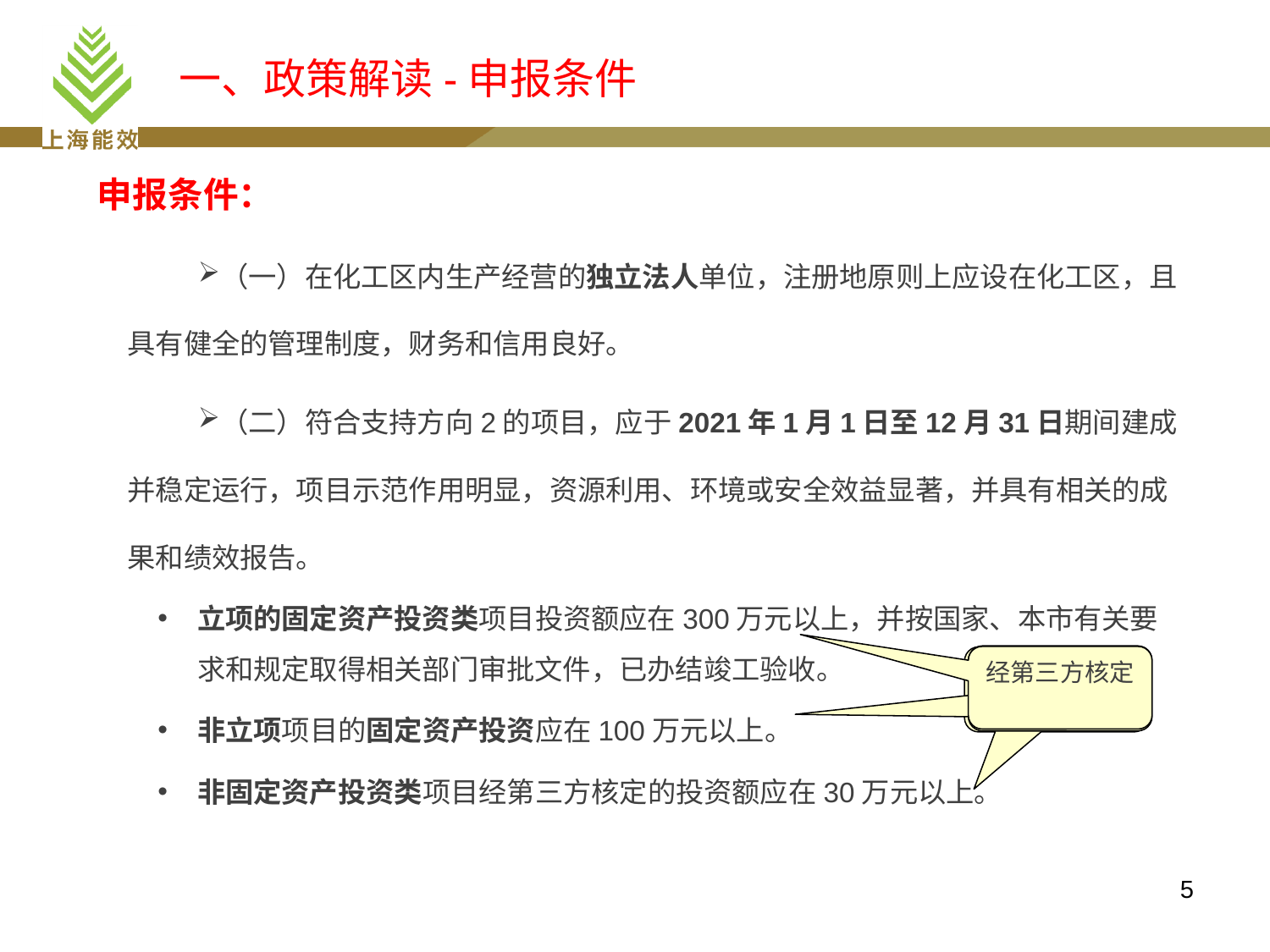

# 一、政策解读-申报条件
申报条件：
（一）在化工区内生产经营的独立法人单位，注册地原则上应设在化工区，且具有健全的管理制度，财务和信用良好。
（二）符合支持方向2的项目，应于2021年1月1日至12月31日期间建成并稳定运行，项目示范作用明显，资源利用、环境或安全效益显著，并具有相关的成果和绩效报告。
立项的固定资产投资类项目投资额应在300万元以上，并按国家、本市有关要求和规定取得相关部门审批文件，已办结竣工验收。
非立项项目的固定资产投资应在100万元以上。
非固定资产投资类项目经第三方核定的投资额应在30万元以上。

经第三方核定

5